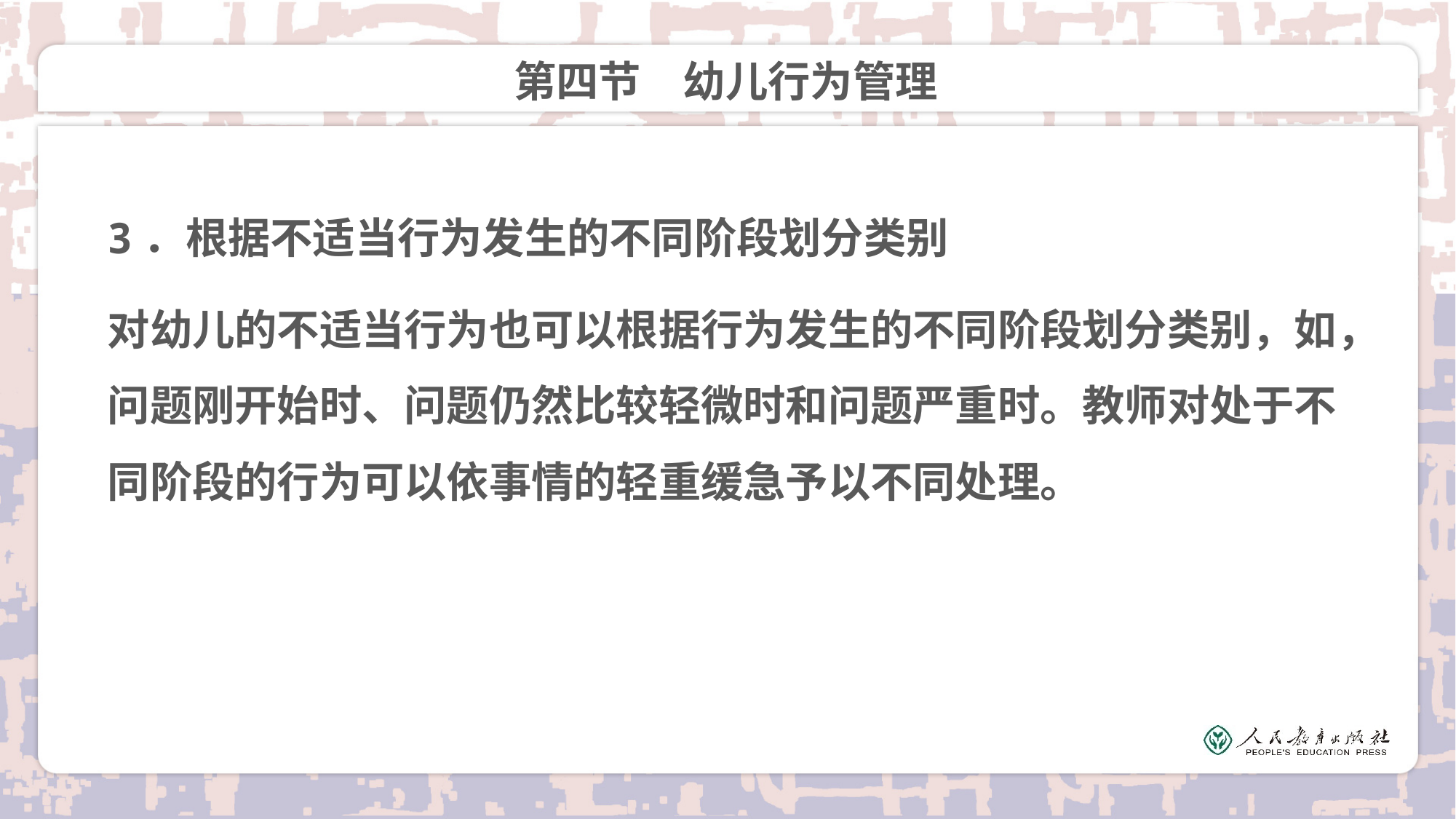

# 第四节　幼儿行为管理
3．根据不适当行为发生的不同阶段划分类别
对幼儿的不适当行为也可以根据行为发生的不同阶段划分类别，如，问题刚开始时、问题仍然比较轻微时和问题严重时。教师对处于不同阶段的行为可以依事情的轻重缓急予以不同处理。